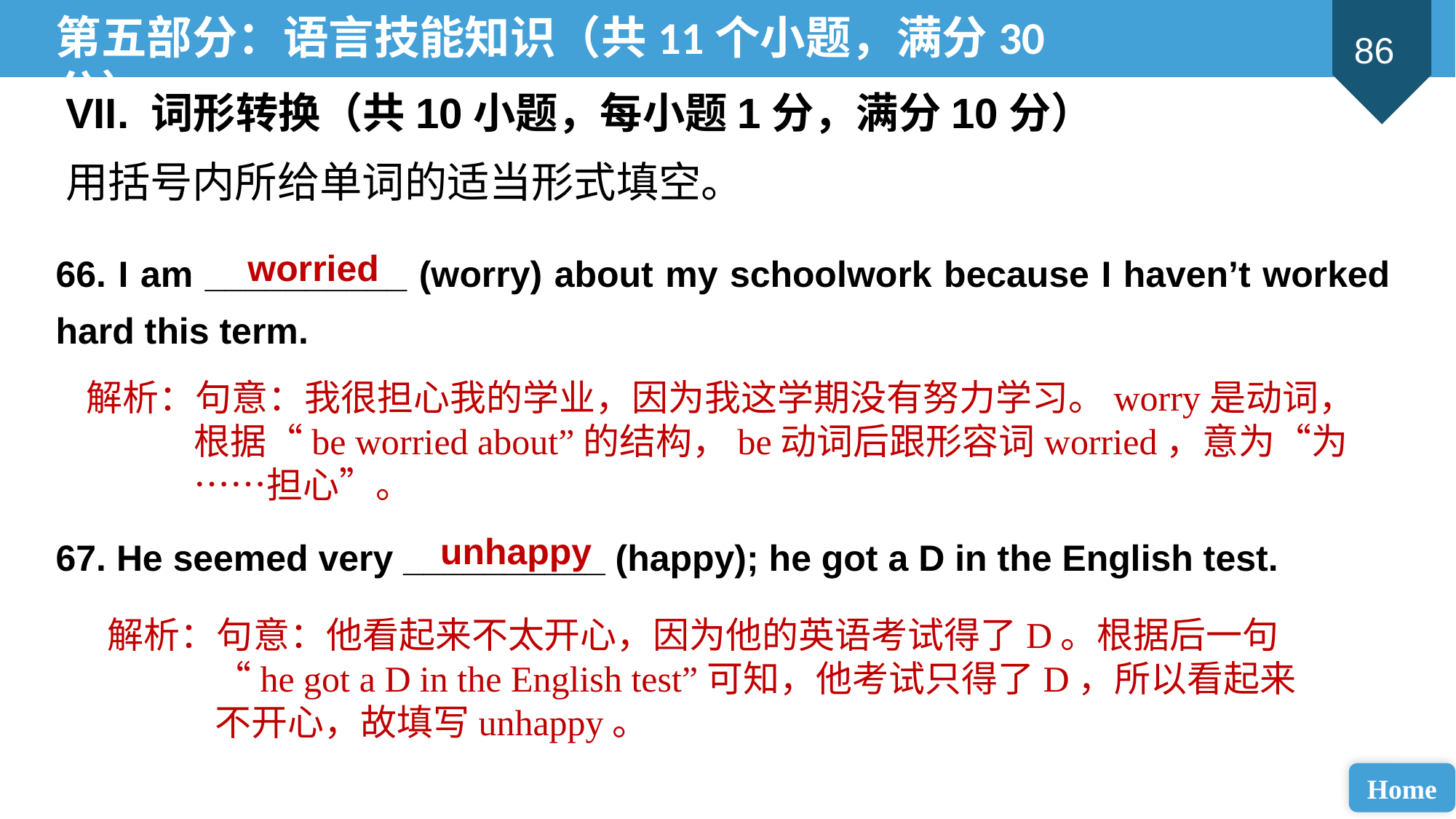

第五部分：语言技能知识（共11个小题，满分30分）
VII. 词形转换（共10小题，每小题1分，满分10分）
用括号内所给单词的适当形式填空。
66. I am __________ (worry) about my schoolwork because I haven’t worked hard this term.

67. He seemed very __________ (happy); he got a D in the English test.
worried
解析：句意：我很担心我的学业，因为我这学期没有努力学习。worry是动词，根据“be worried about”的结构，be动词后跟形容词worried，意为“为……担心”。
unhappy
解析：句意：他看起来不太开心，因为他的英语考试得了D。根据后一句“he got a D in the English test”可知，他考试只得了D，所以看起来不开心，故填写unhappy。